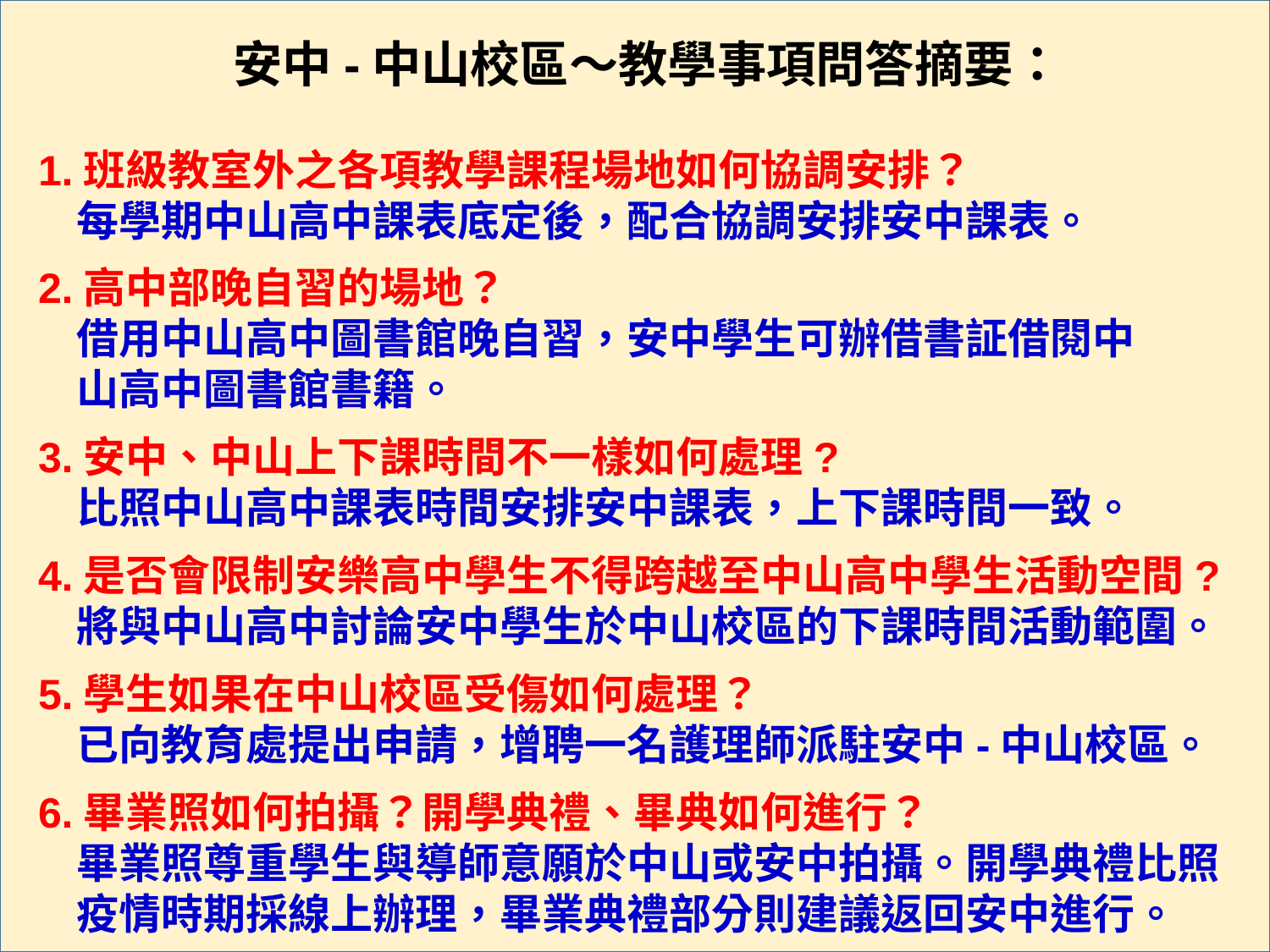

安中-中山校區～教學事項問答摘要：

1.班級教室外之各項教學課程場地如何協調安排？
   每學期中山高中課表底定後，配合協調安排安中課表。

2.高中部晚自習的場地？
   借用中山高中圖書館晚自習，安中學生可辦借書証借閱中
   山高中圖書館書籍。

3.安中、中山上下課時間不一樣如何處理?
   比照中山高中課表時間安排安中課表，上下課時間一致。

4.是否會限制安樂高中學生不得跨越至中山高中學生活動空間?
   將與中山高中討論安中學生於中山校區的下課時間活動範圍。

5.學生如果在中山校區受傷如何處理？
   已向教育處提出申請，增聘一名護理師派駐安中-中山校區。

6.畢業照如何拍攝？開學典禮、畢典如何進行？
   畢業照尊重學生與導師意願於中山或安中拍攝。開學典禮比照
   疫情時期採線上辦理，畢業典禮部分則建議返回安中進行。